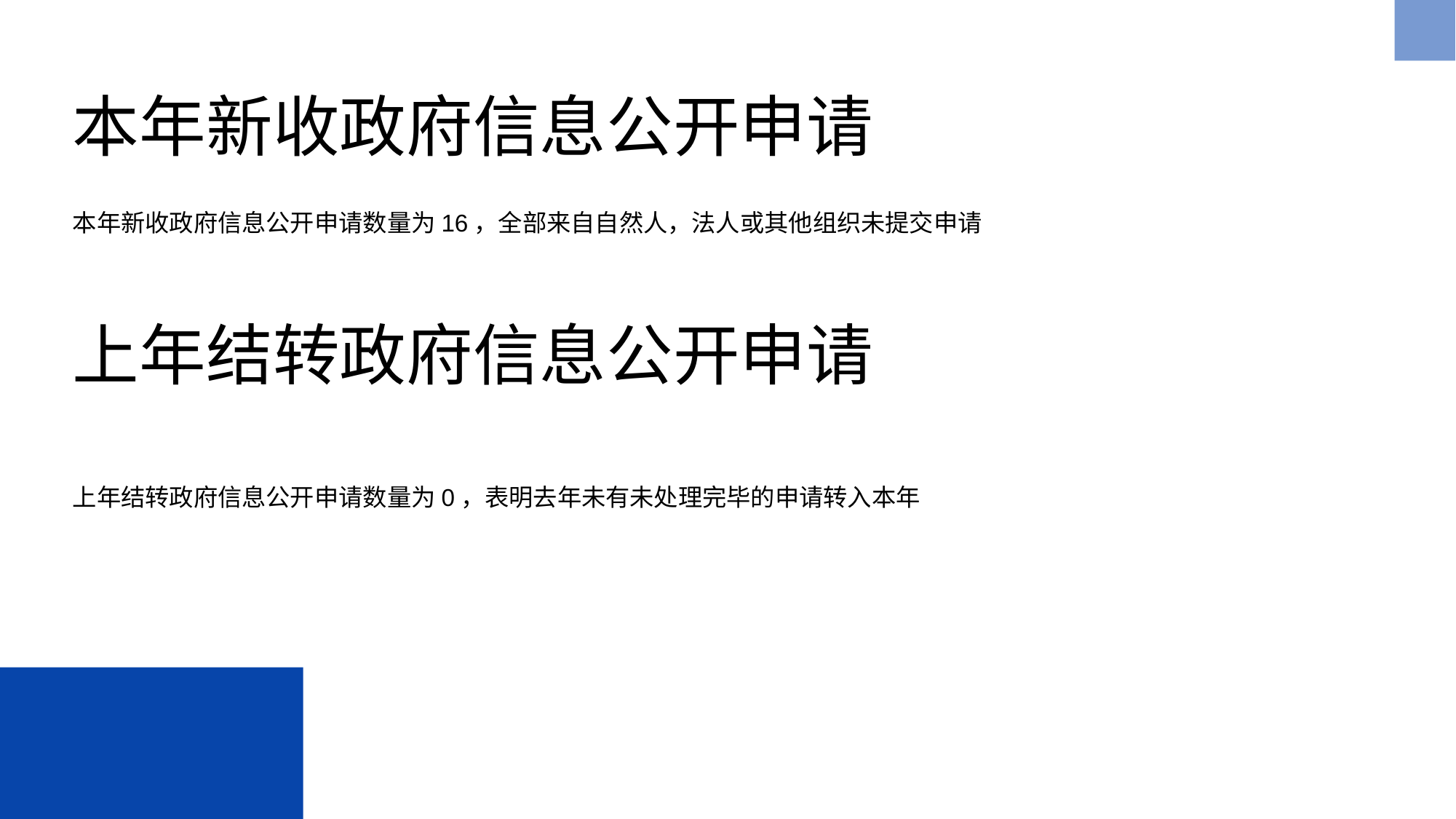

本年新收政府信息公开申请
本年新收政府信息公开申请数量为16，全部来自自然人，法人或其他组织未提交申请
上年结转政府信息公开申请
上年结转政府信息公开申请数量为0，表明去年未有未处理完毕的申请转入本年